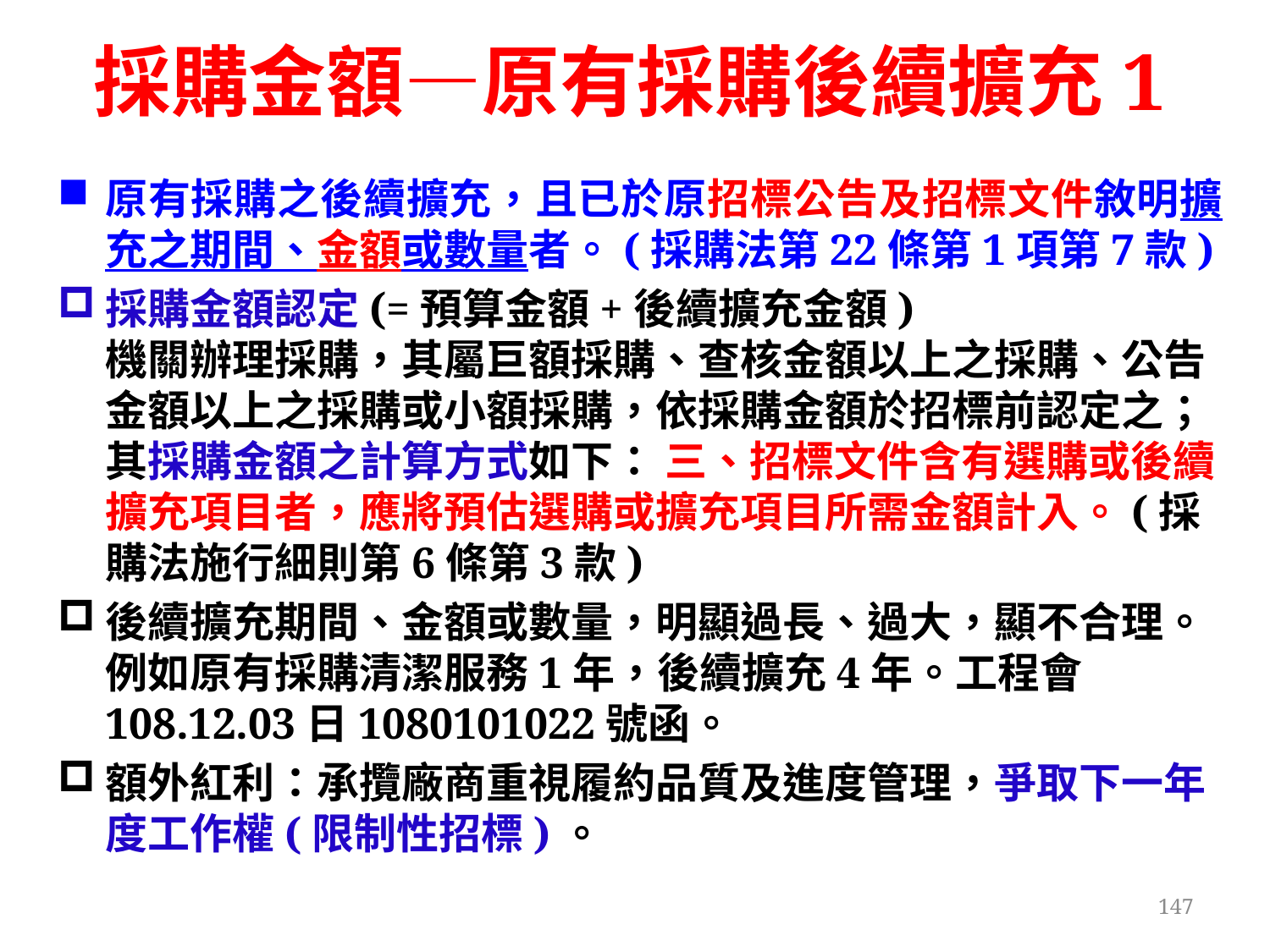

採購金額—原有採購後續擴充1
原有採購之後續擴充，且已於原招標公告及招標文件敘明擴充之期間、金額或數量者。(採購法第22條第1項第7款)
採購金額認定(=預算金額+後續擴充金額)　
機關辦理採購，其屬巨額採購、查核金額以上之採購、公告金額以上之採購或小額採購，依採購金額於招標前認定之；其採購金額之計算方式如下： 三、招標文件含有選購或後續擴充項目者，應將預估選購或擴充項目所需金額計入。(採購法施行細則第6條第3款)
後續擴充期間、金額或數量，明顯過長、過大，顯不合理。例如原有採購清潔服務1年，後續擴充4年。工程會108.12.03日1080101022號函。
額外紅利：承攬廠商重視履約品質及進度管理，爭取下一年度工作權(限制性招標)。

147